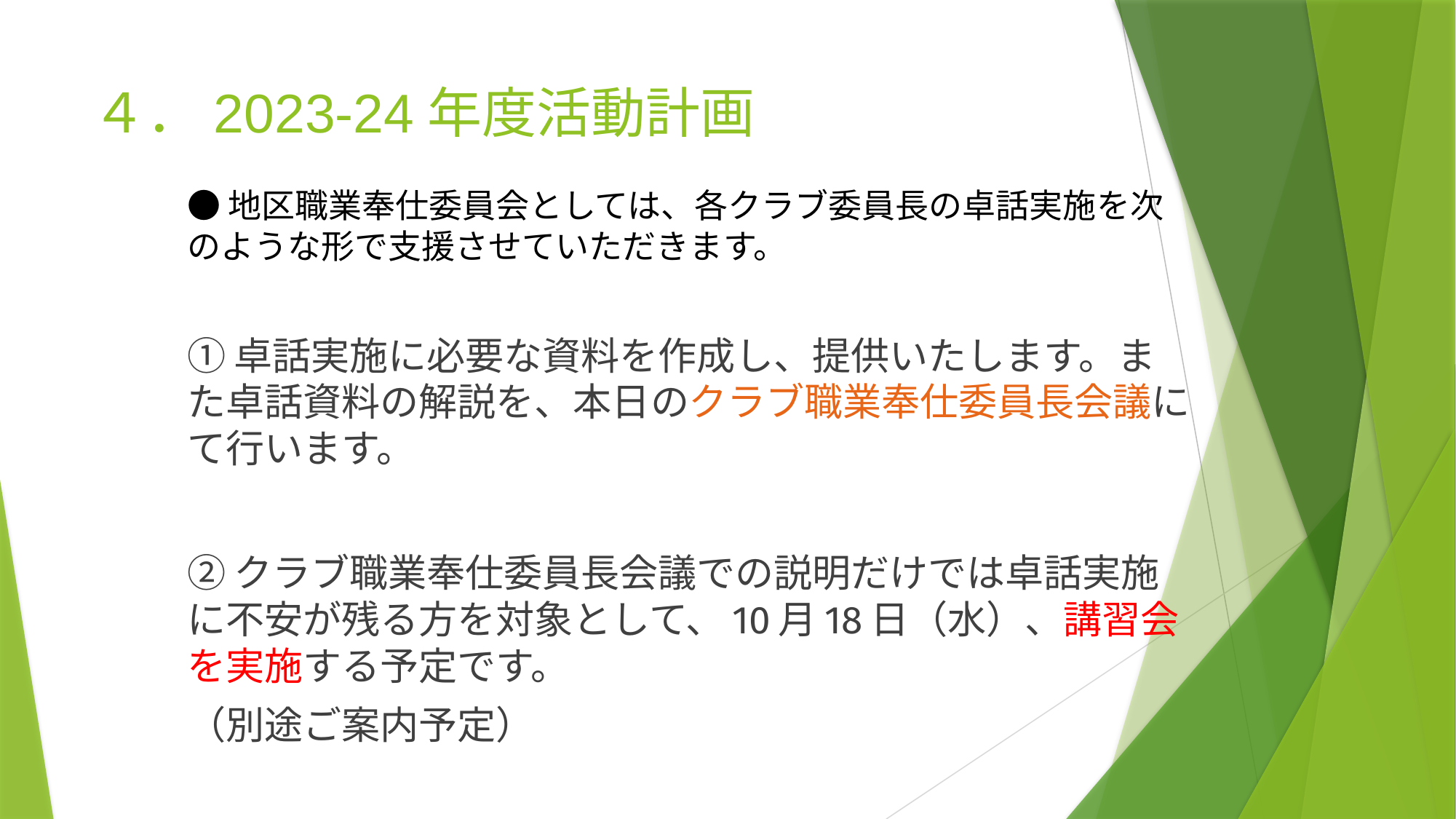

# ４．2023-24年度活動計画
●地区職業奉仕委員会としては、各クラブ委員長の卓話実施を次のような形で支援させていただきます。

①卓話実施に必要な資料を作成し、提供いたします。また卓話資料の解説を、本日のクラブ職業奉仕委員長会議にて行います。

②クラブ職業奉仕委員長会議での説明だけでは卓話実施に不安が残る方を対象として、10月18日（水）、講習会を実施する予定です。
（別途ご案内予定）